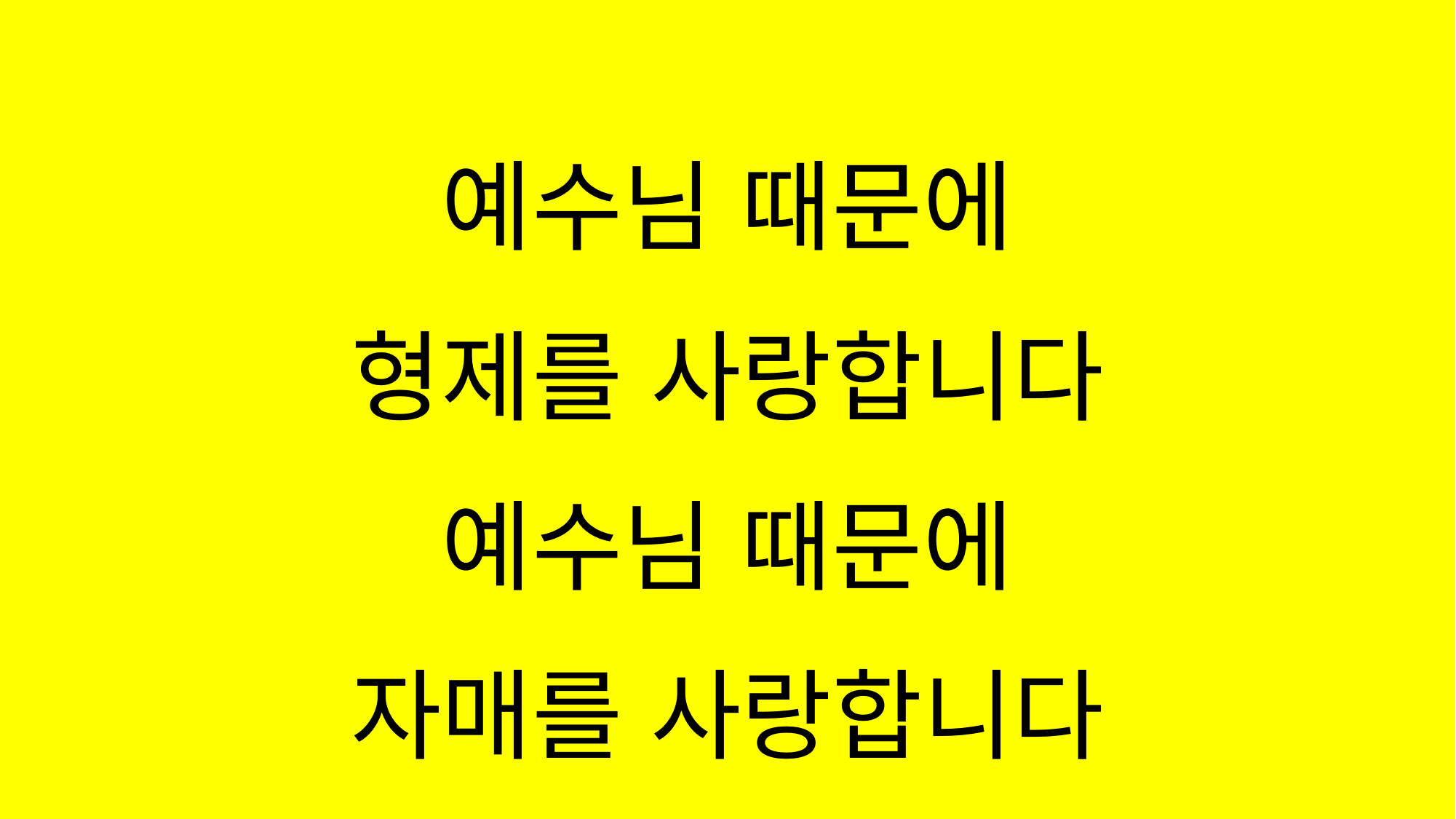

#
예수님 때문에

형제를 사랑합니다

예수님 때문에

자매를 사랑합니다